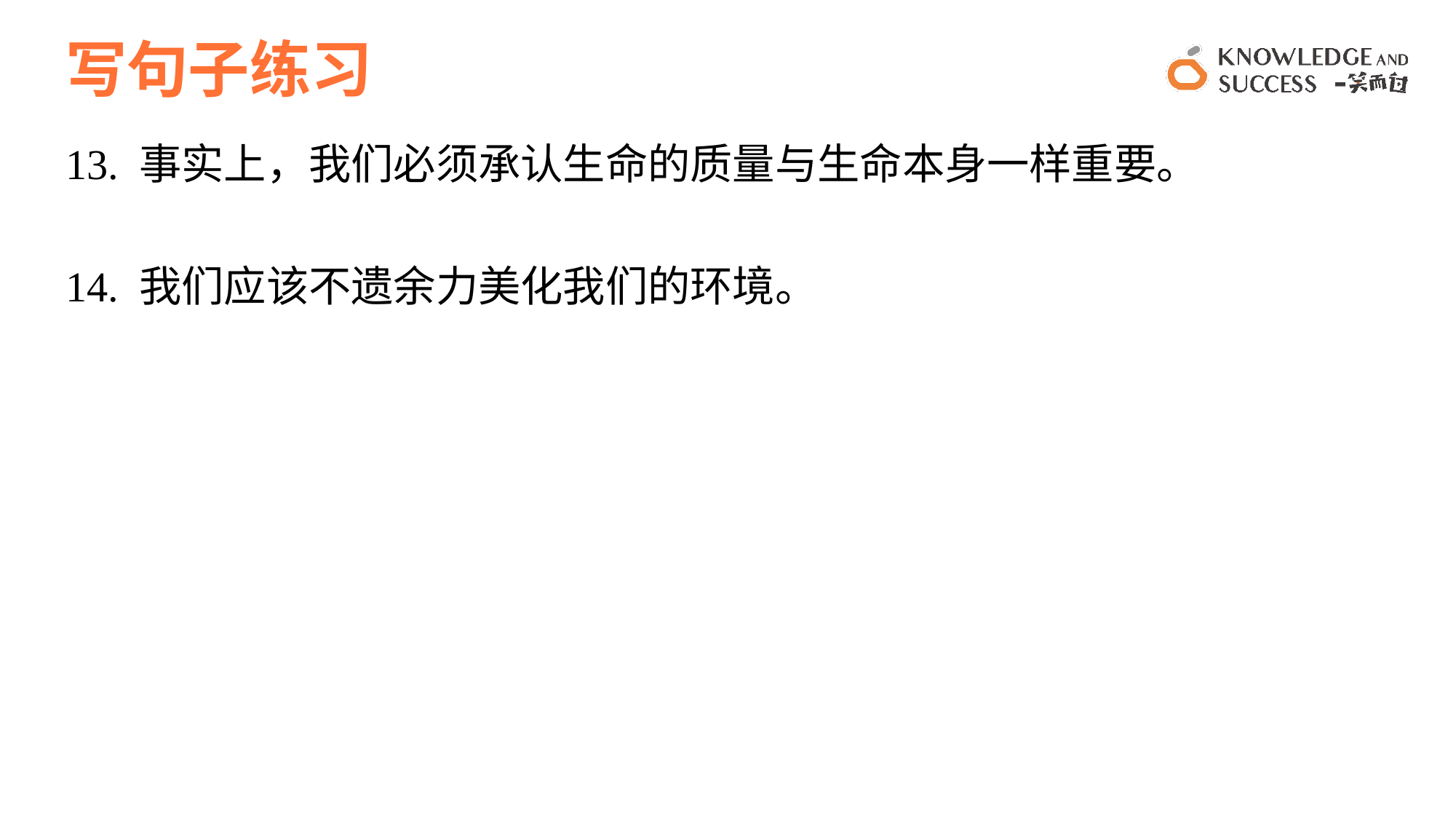

# 写句子练习
13. 事实上，我们必须承认生命的质量与生命本身一样重要。

14. 我们应该不遗余力美化我们的环境。

11